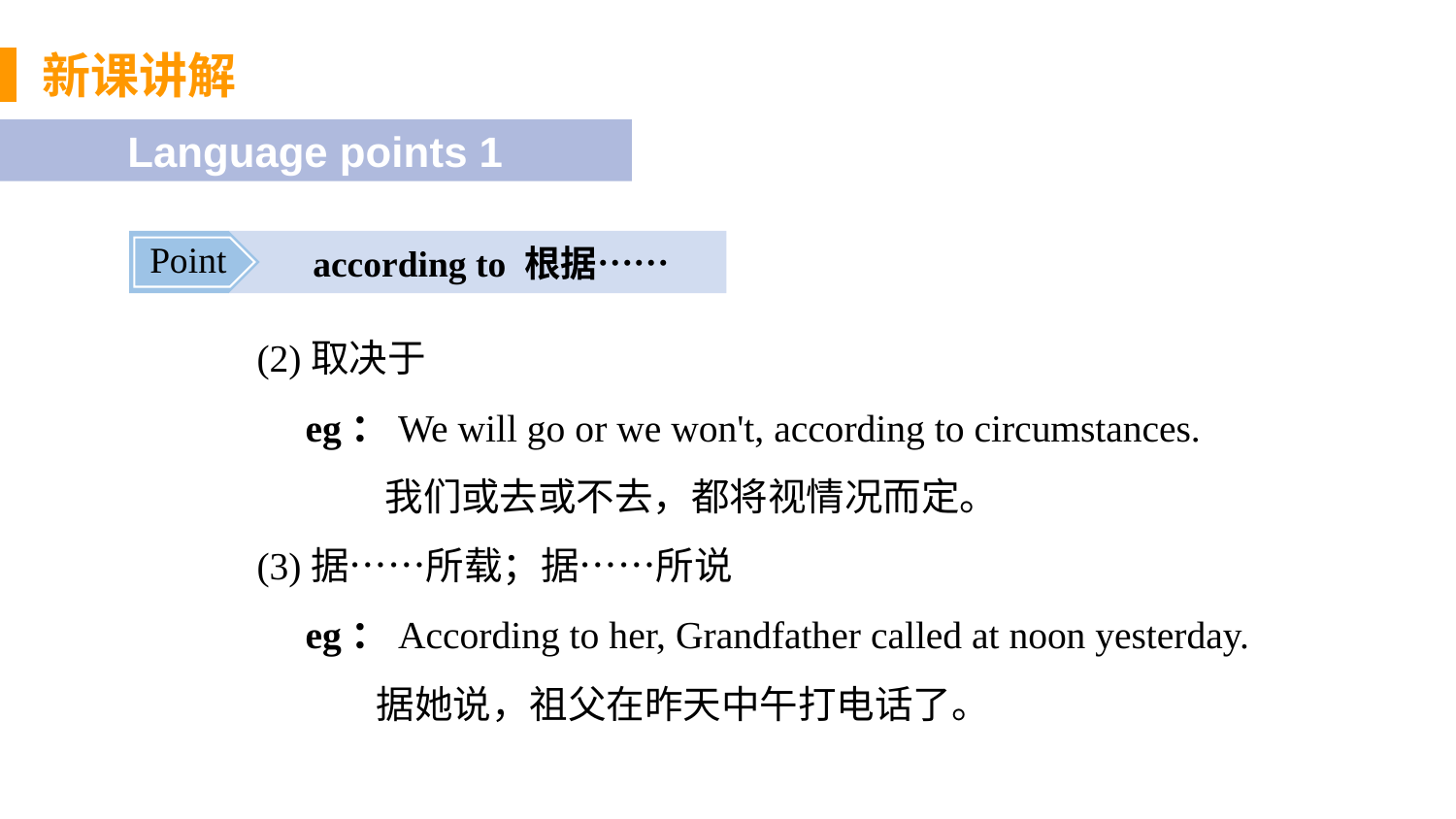

新课讲解

Language points 1

        according to 根据……

Point

(2)取决于
     eg：We will go or we won't, according to circumstances.
              我们或去或不去，都将视情况而定。
(3)据……所载；据……所说
     eg：According to her, Grandfather called at noon yesterday.
             据她说，祖父在昨天中午打电话了。